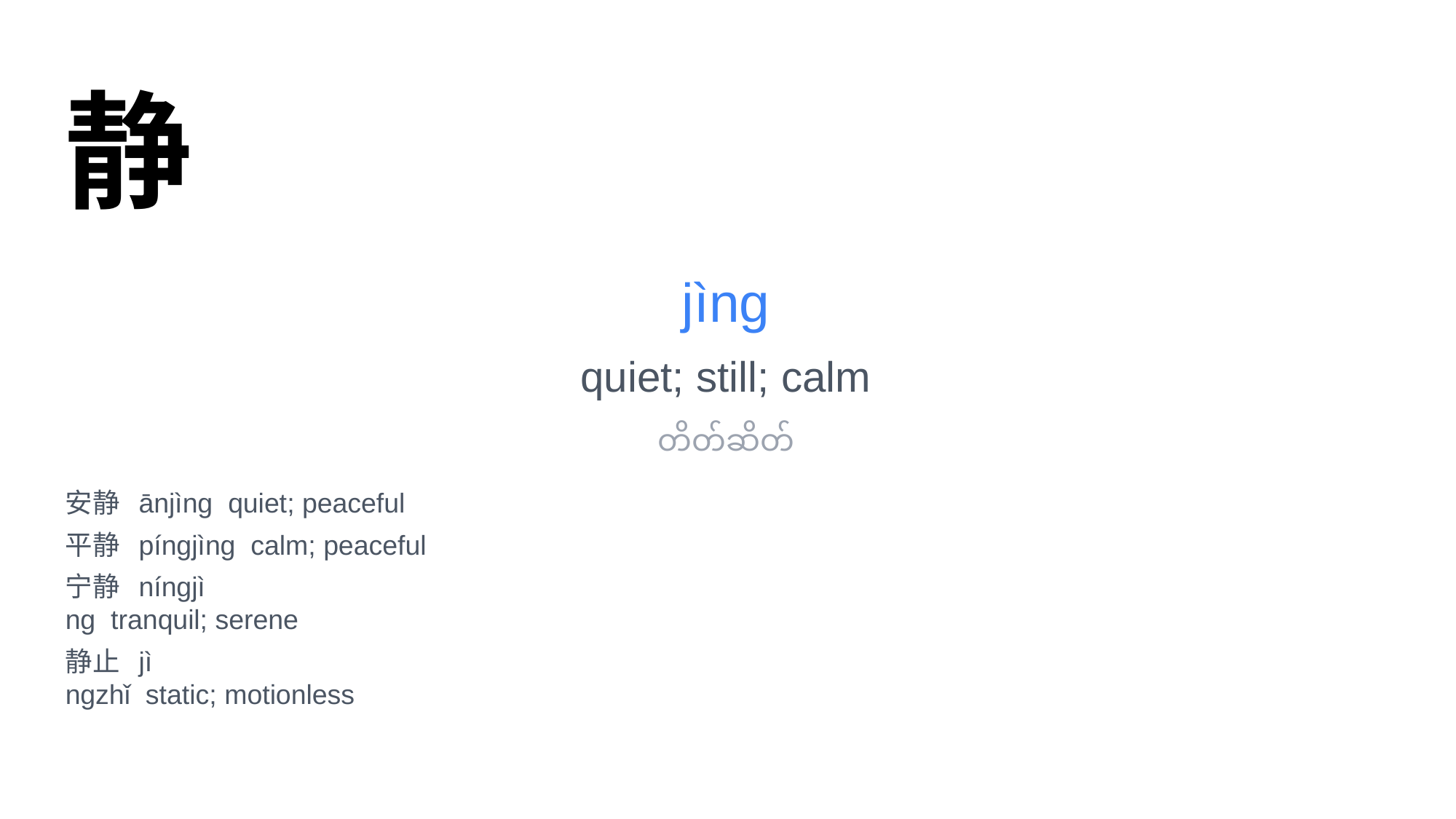

静
jìng
quiet; still; calm
တိတ်ဆိတ်
安静  ānjìng  quiet; peaceful
平静  píngjìng  calm; peaceful
宁静  níngjì
ng  tranquil; serene
静止  jì
ngzhǐ  static; motionless